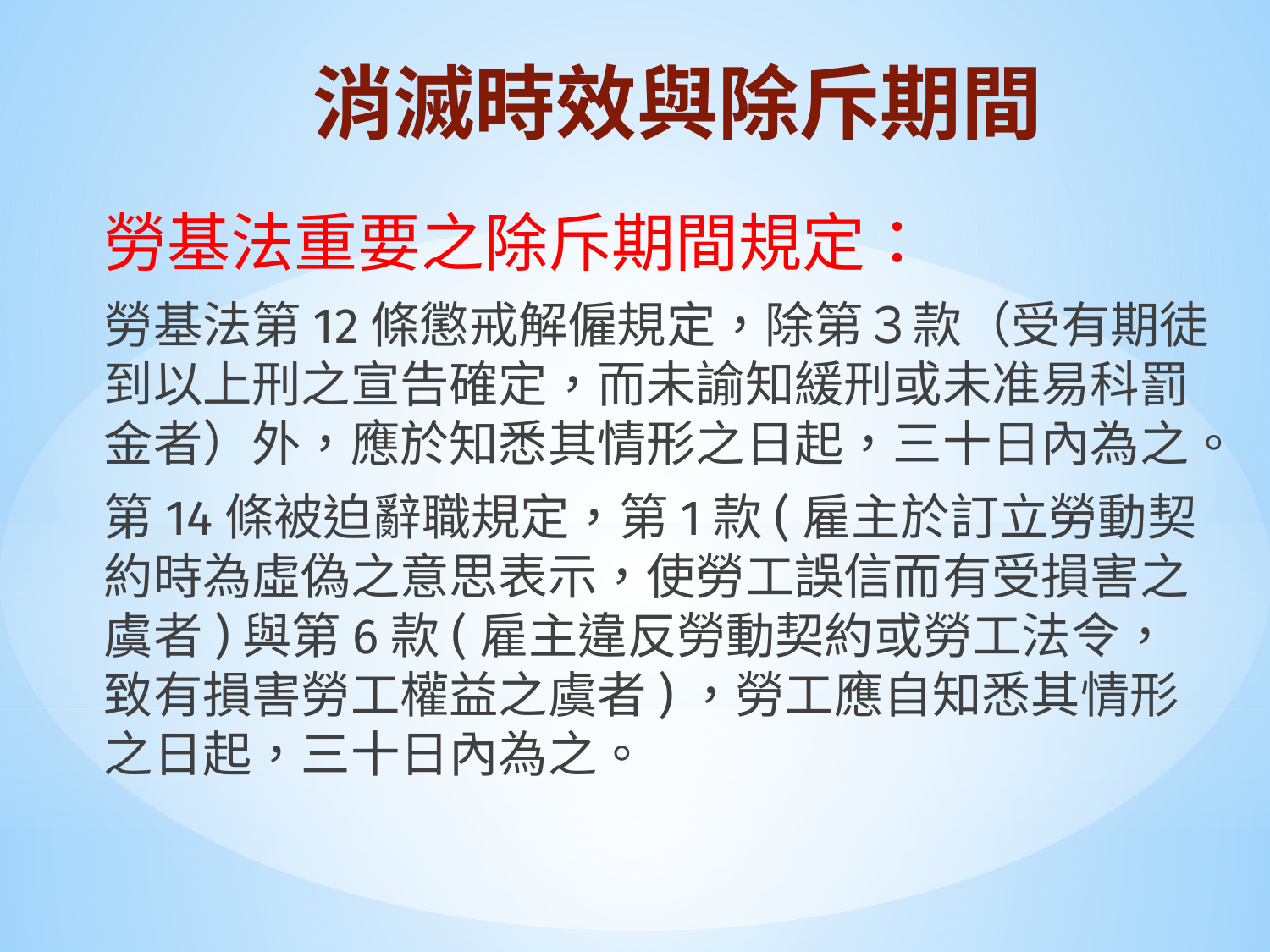

# 消滅時效與除斥期間
勞基法重要之除斥期間規定：
勞基法第12條懲戒解僱規定，除第３款（受有期徒到以上刑之宣告確定，而未諭知緩刑或未准易科罰金者）外，應於知悉其情形之日起，三十日內為之。
第14條被迫辭職規定，第1款(雇主於訂立勞動契約時為虛偽之意思表示，使勞工誤信而有受損害之虞者)與第6款(雇主違反勞動契約或勞工法令，致有損害勞工權益之虞者)，勞工應自知悉其情形之日起，三十日內為之。